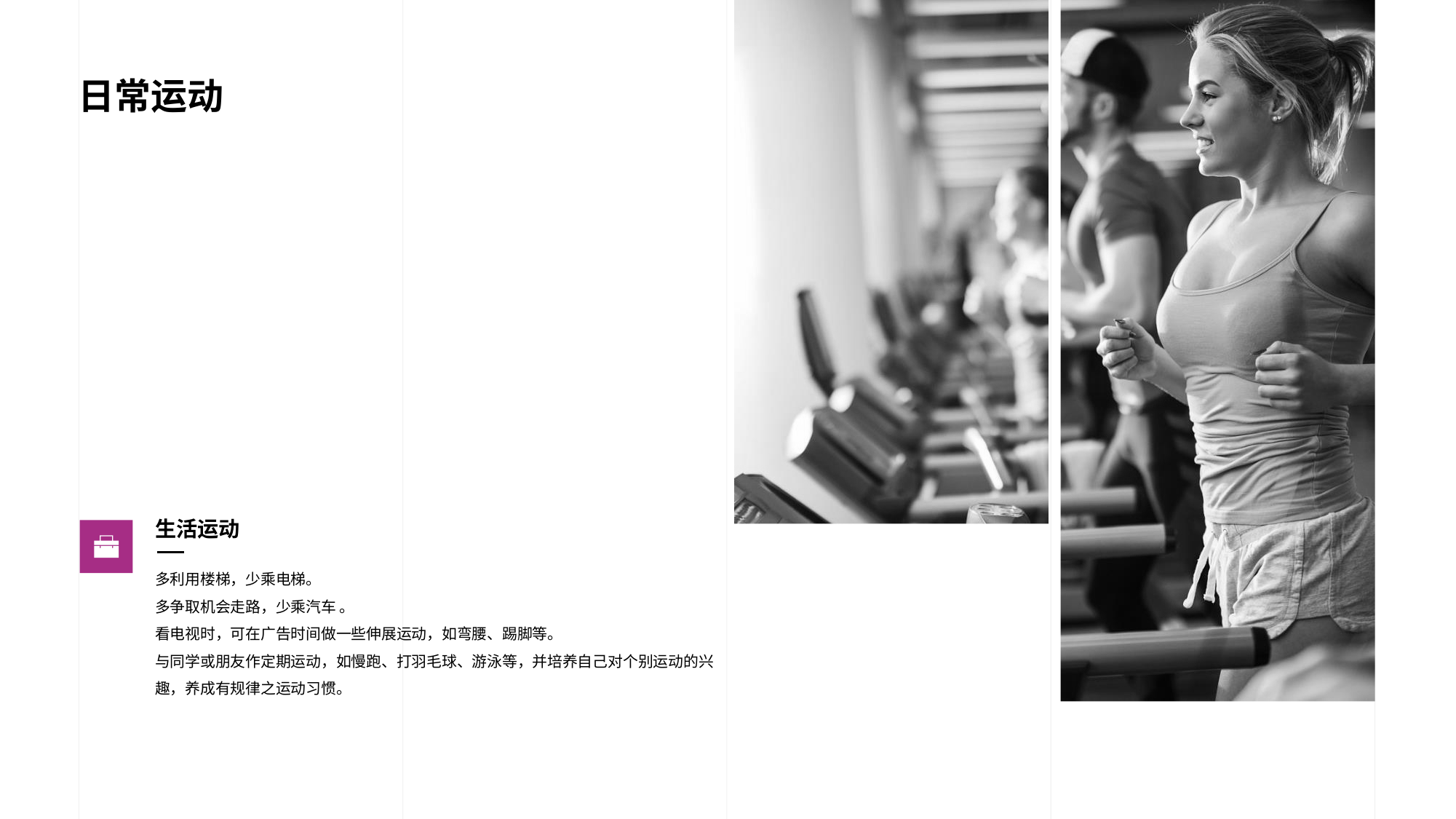

# 日常运动

生活运动

多利用楼梯，少乘电梯。
多争取机会走路，少乘汽车 。
看电视时，可在广告时间做一些伸展运动，如弯腰、踢脚等。
与同学或朋友作定期运动，如慢跑、打羽毛球、游泳等，并培养自己对个别运动的兴趣，养成有规律之运动习惯。